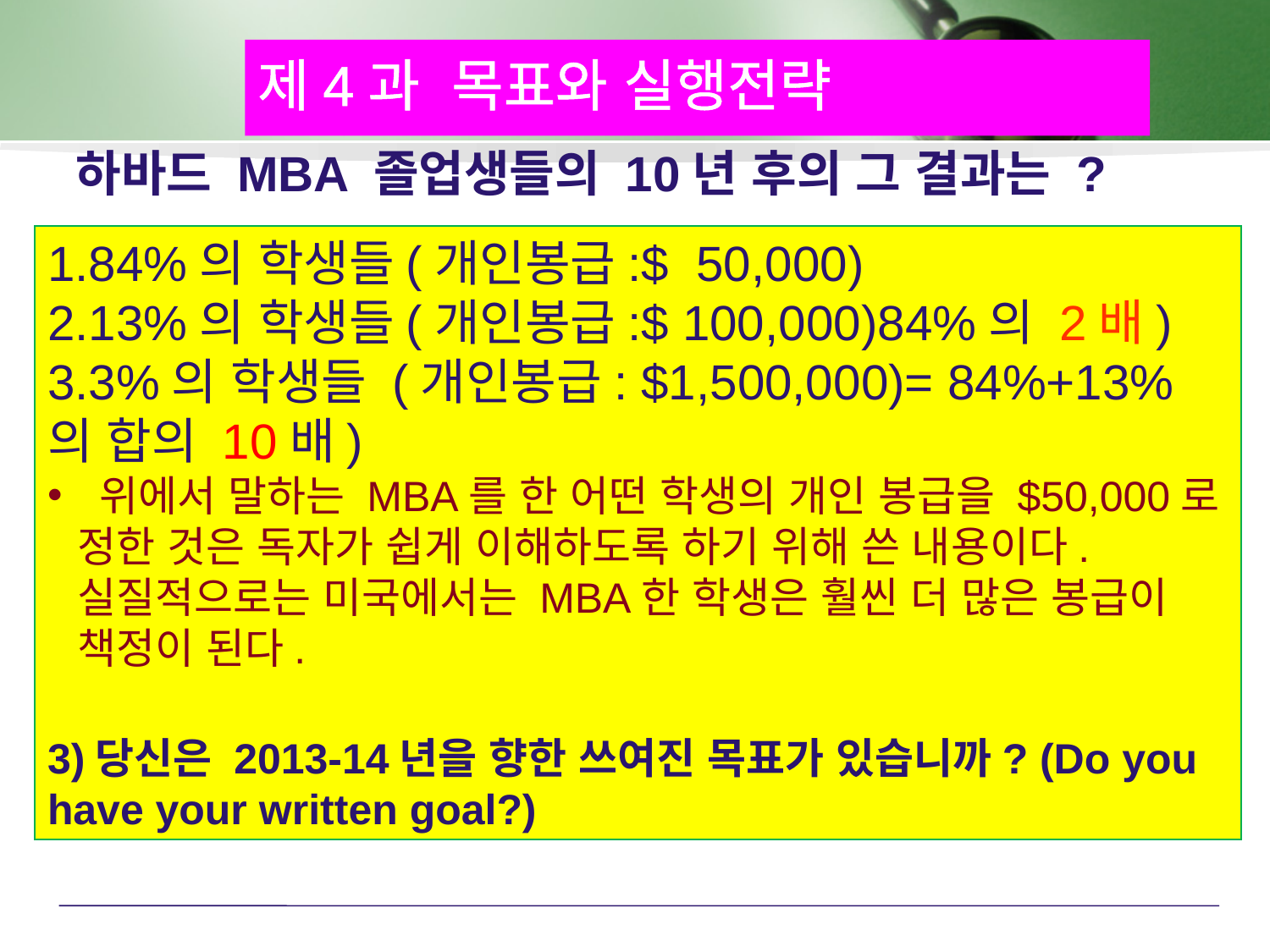

제4과  목표와 실행전략
하바드 MBA 졸업생들의 10년 후의 그 결과는 ?
1.84%의 학생들(개인봉급:$  50,000)
2.13%의 학생들(개인봉급:$ 100,000)84%의 2배)
3.3%의 학생들 (개인봉급: $1,500,000)= 84%+13%의 합의 10배)
 위에서 말하는 MBA를 한 어떤 학생의 개인 봉급을 $50,000로 정한 것은 독자가 쉽게 이해하도록 하기 위해 쓴 내용이다. 실질적으로는 미국에서는 MBA한 학생은 훨씬 더 많은 봉급이 책정이 된다.

3)당신은 2013-14년을 향한 쓰여진 목표가 있습니까? (Do you have your written goal?)